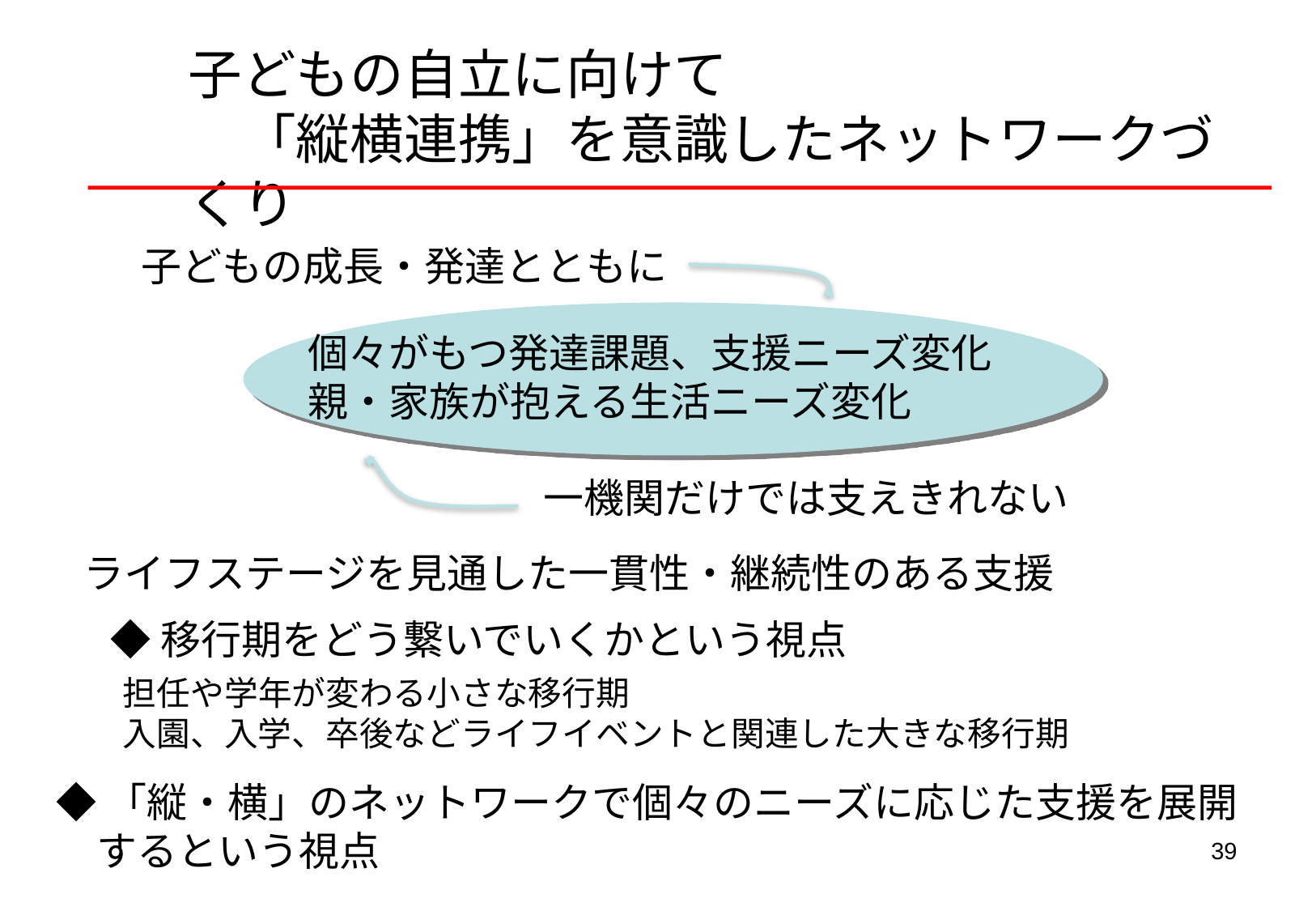

子どもの自立に向けて
　「縦横連携」を意識したネットワークづくり

子どもの成長・発達とともに

個々がもつ発達課題、支援ニーズ変化
親・家族が抱える生活ニーズ変化

一機関だけでは支えきれない
ライフステージを見通した一貫性・継続性のある支援
◆移行期をどう繋いでいくかという視点

　担任や学年が変わる小さな移行期
　入園、入学、卒後などライフイベントと関連した大きな移行期
◆「縦・横」のネットワークで個々のニーズに応じた支援を展開
　するという視点
39